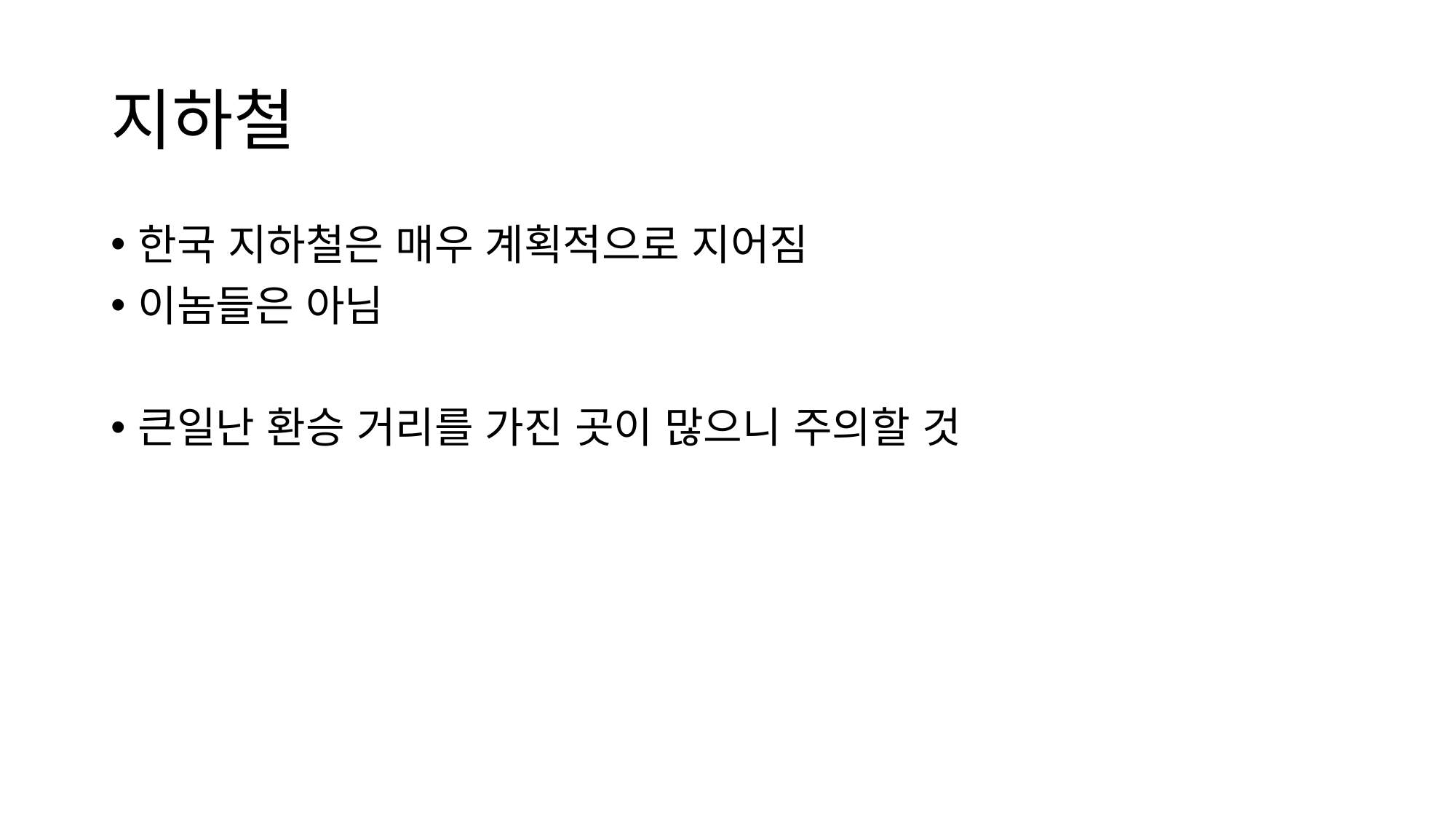

# 지하철
한국 지하철은 매우 계획적으로 지어짐
이놈들은 아님

큰일난 환승 거리를 가진 곳이 많으니 주의할 것